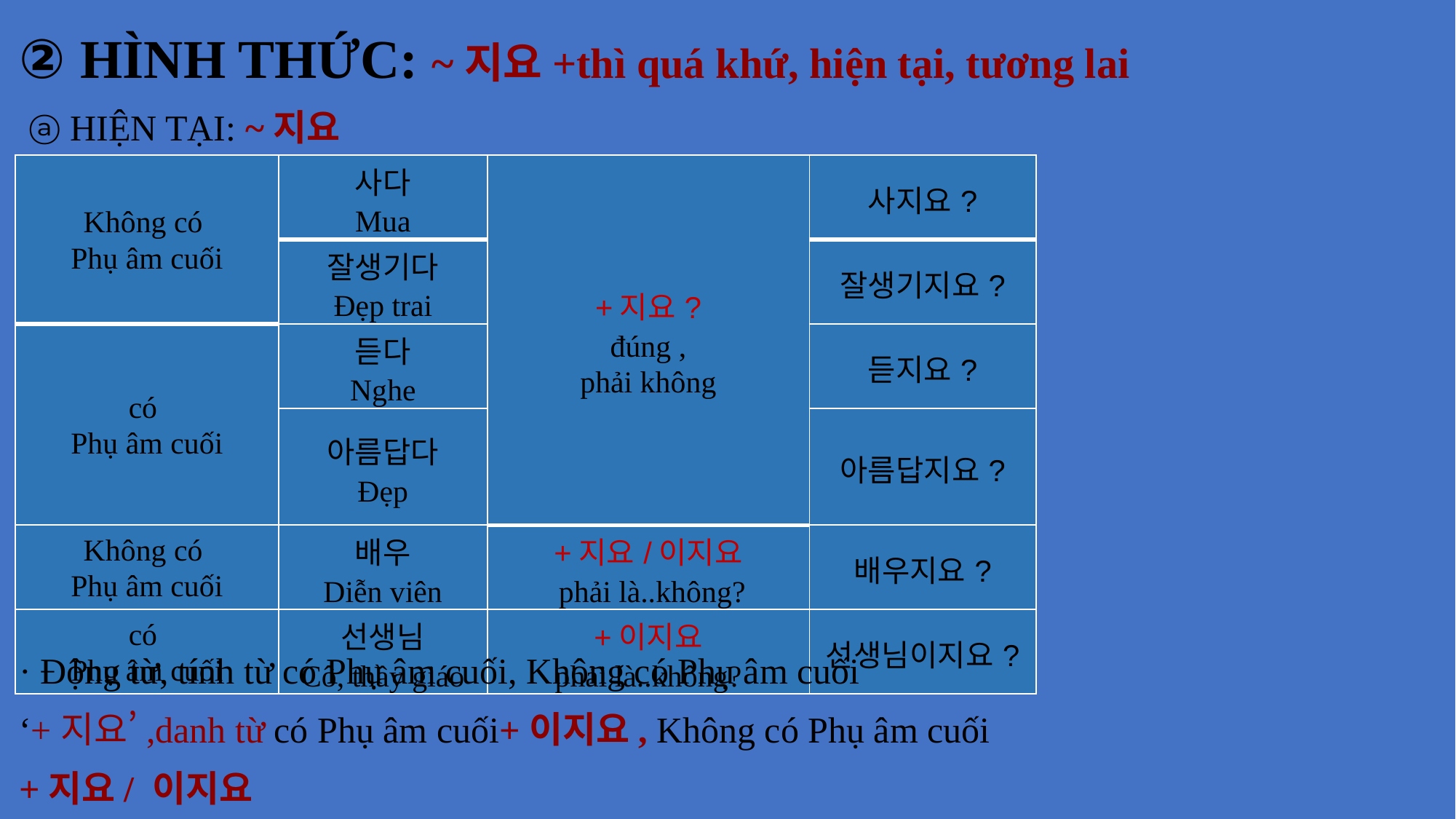

② HÌNH THỨC: ~지요+thì quá khứ, hiện tại, tương lai
 ⓐ HIỆN TẠI: ~지요
| Không có Phụ âm cuối | 사다 Mua | +지요? đúng , phải không | 사지요? |
| --- | --- | --- | --- |
|  | 잘생기다 Đẹp trai |  | 잘생기지요? |
| có Phụ âm cuối | 듣다 Nghe |  | 듣지요? |
|  | 아름답다 Đẹp |  | 아름답지요? |
| Không có Phụ âm cuối | 배우 Diễn viên | +지요/이지요 phải là..không? | 배우지요? |
| có Phụ âm cuối | 선생님 Cô, thầy giáo | +이지요 phải là..không? | 선생님이지요? |
· Động từ, tính từ có Phụ âm cuối, Không có Phụ âm cuối
‘+지요’,danh từ có Phụ âm cuối+이지요, Không có Phụ âm cuối
+지요/ 이지요